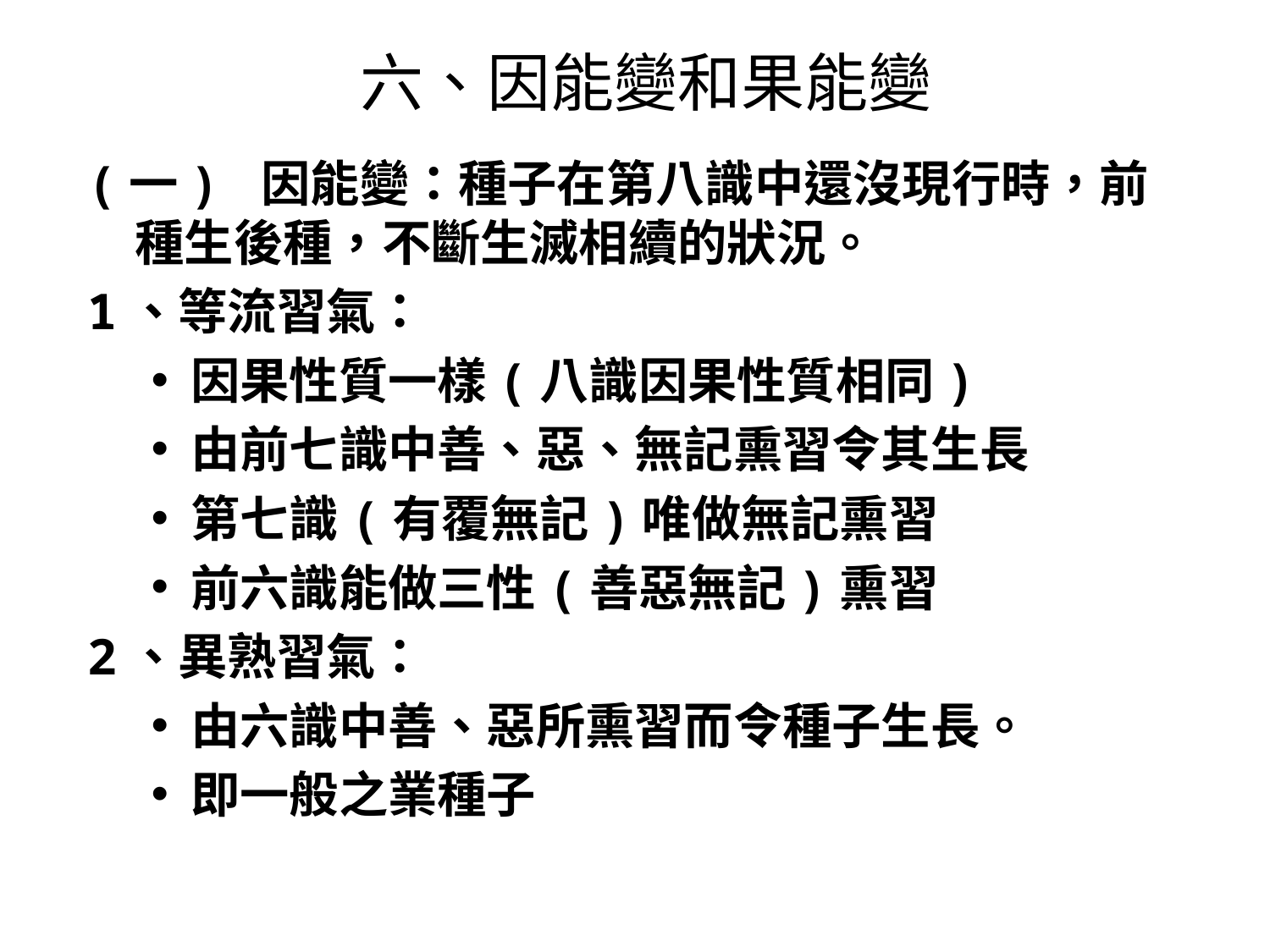

# 六、因能變和果能變
(一) 因能變：種子在第八識中還沒現行時，前種生後種，不斷生滅相續的狀況。
1、等流習氣：
因果性質一樣(八識因果性質相同)
由前七識中善、惡、無記熏習令其生長
第七識(有覆無記)唯做無記熏習
前六識能做三性(善惡無記)熏習
2、異熟習氣：
由六識中善、惡所熏習而令種子生長。
即一般之業種子